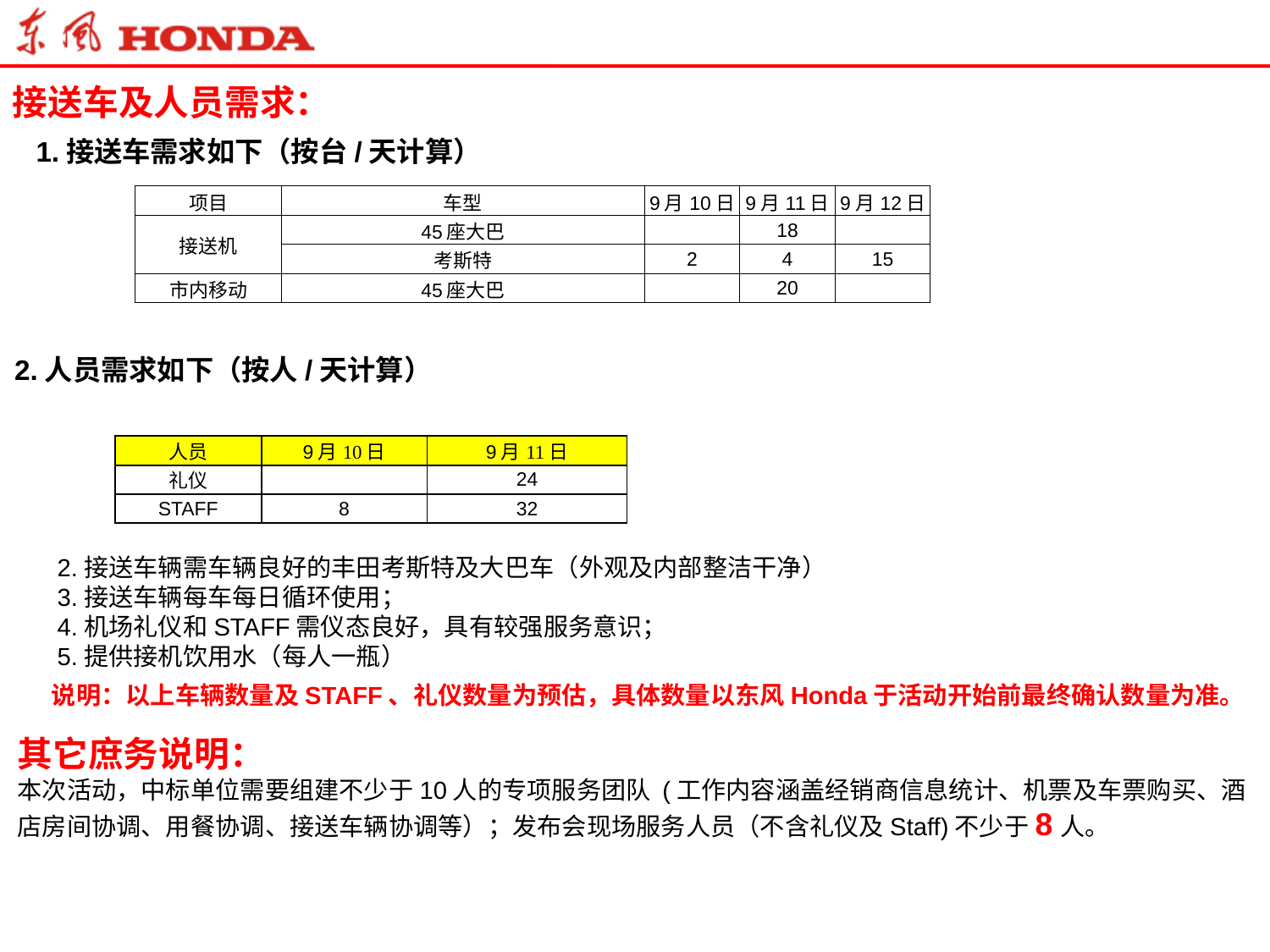

2HX发布会会务
接送车及人员需求：
   1.接送车需求如下（按台/天计算）

| 项目 | 车型 | 9月10日 | 9月11日 | 9月12日 |
| --- | --- | --- | --- | --- |
| 接送机 | 45座大巴 |  | 18 |  |
|  | 考斯特 | 2 | 4 | 15 |
| 市内移动 | 45座大巴 |  | 20 |  |
2.人员需求如下（按人/天计算）

| 人员 | 9月10日 | 9月11日 |
| --- | --- | --- |
| 礼仪 |  | 24 |
| STAFF | 8 | 32 |
2.接送车辆需车辆良好的丰田考斯特及大巴车（外观及内部整洁干净）
3.接送车辆每车每日循环使用；
4.机场礼仪和STAFF需仪态良好，具有较强服务意识；
5.提供接机饮用水（每人一瓶）
说明：以上车辆数量及STAFF、礼仪数量为预估，具体数量以东风Honda于活动开始前最终确认数量为准。
其它庶务说明：
本次活动，中标单位需要组建不少于10人的专项服务团队 (工作内容涵盖经销商信息统计、机票及车票购买、酒店房间协调、用餐协调、接送车辆协调等）；发布会现场服务人员（不含礼仪及Staff)不少于8人。